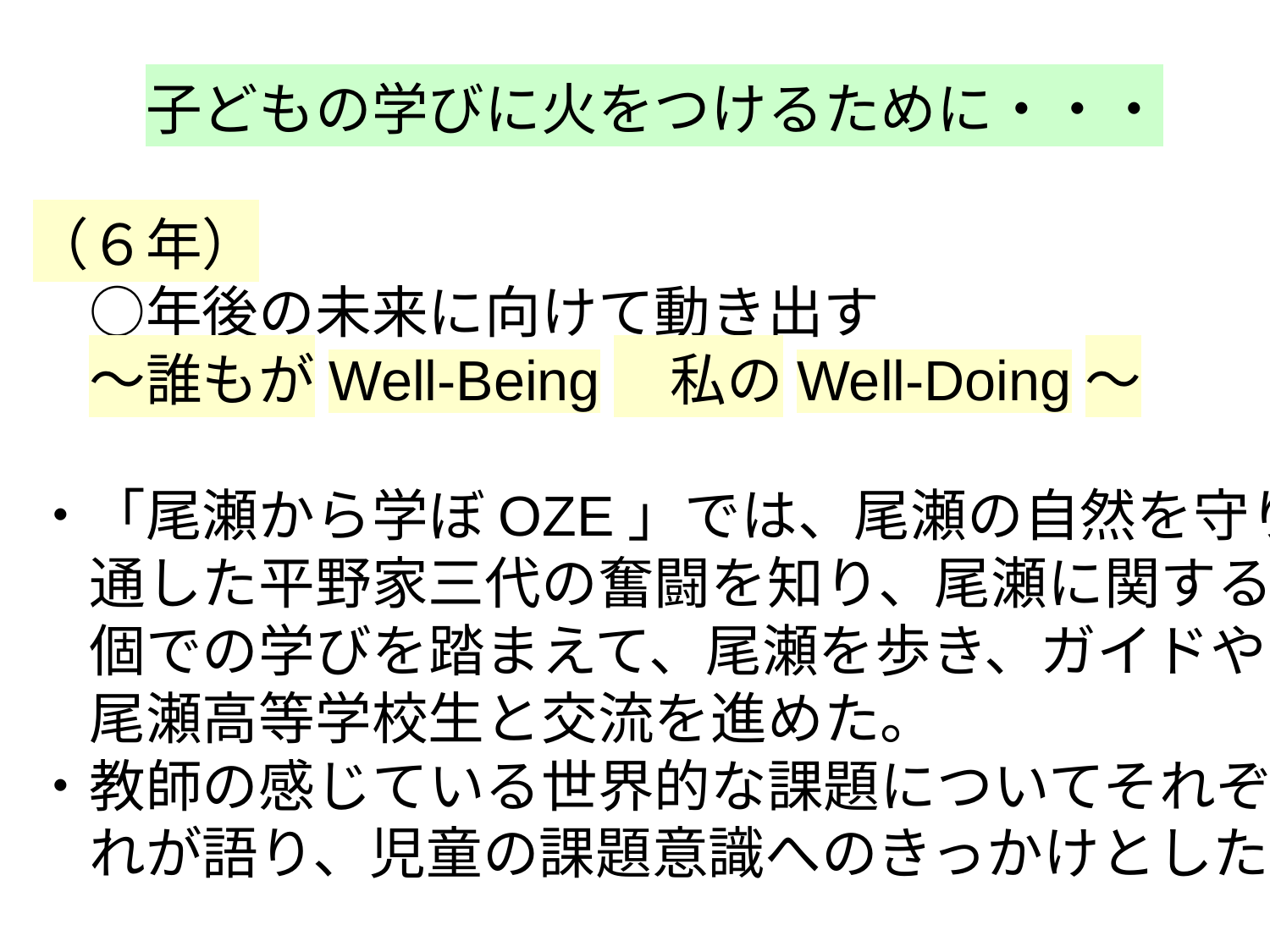

子どもの学びに火をつけるために・・・

（６年）
　○年後の未来に向けて動き出す
　～誰もがWell-Being　私のWell-Doing～

・「尾瀬から学ぼOZE」では、尾瀬の自然を守り
　通した平野家三代の奮闘を知り、尾瀬に関する
　個での学びを踏まえて、尾瀬を歩き、ガイドや
　尾瀬高等学校生と交流を進めた。
・教師の感じている世界的な課題についてそれぞ
　れが語り、児童の課題意識へのきっかけとした。